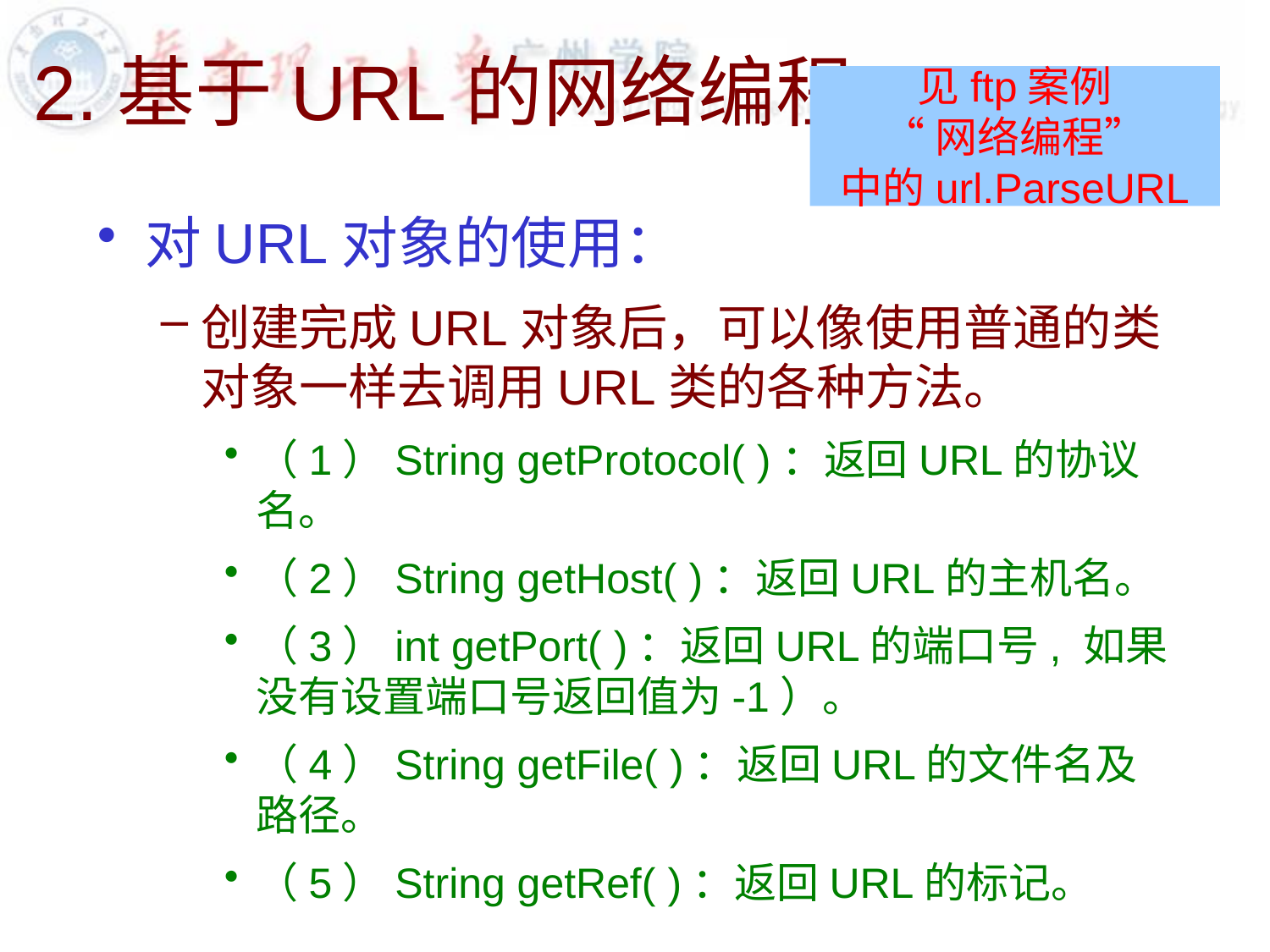

# 2.基于URL的网络编程
见ftp案例
“网络编程”
中的url.ParseURL
对URL对象的使用：
创建完成URL对象后，可以像使用普通的类对象一样去调用URL类的各种方法。
（1）String getProtocol( )：返回URL的协议名。
（2）String getHost( )：返回URL的主机名。
（3）int getPort( )：返回URL的端口号, 如果没有设置端口号返回值为-1）。
（4）String getFile( )：返回URL的文件名及路径。
（5）String getRef( )：返回URL的标记。